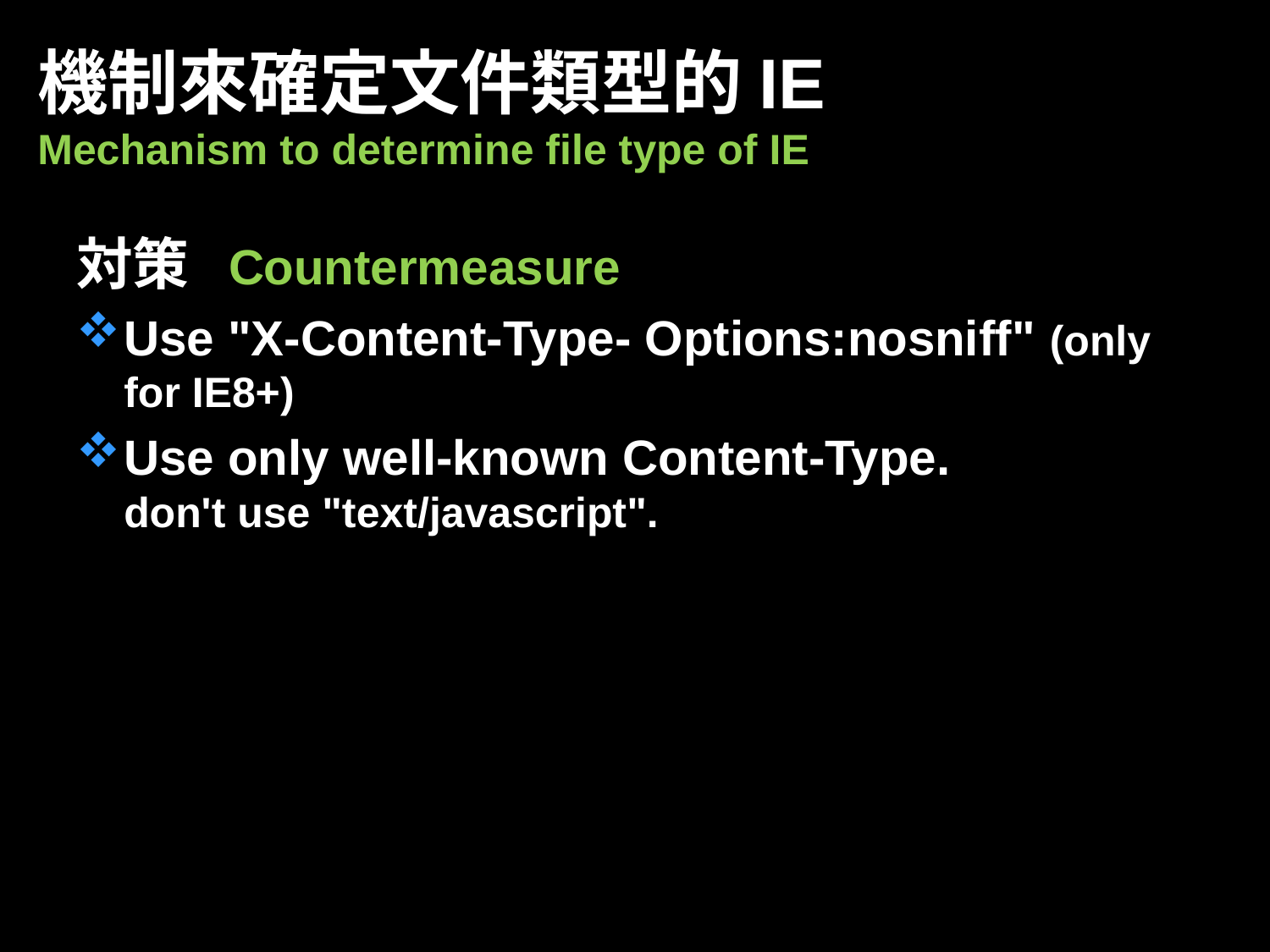

# 機制來確定文件類型的IE Mechanism to determine file type of IE
対策  Countermeasure
Use "X-Content-Type- Options:nosniff" (only for IE8+)
Use only well-known Content-Type.
don't use "text/javascript".